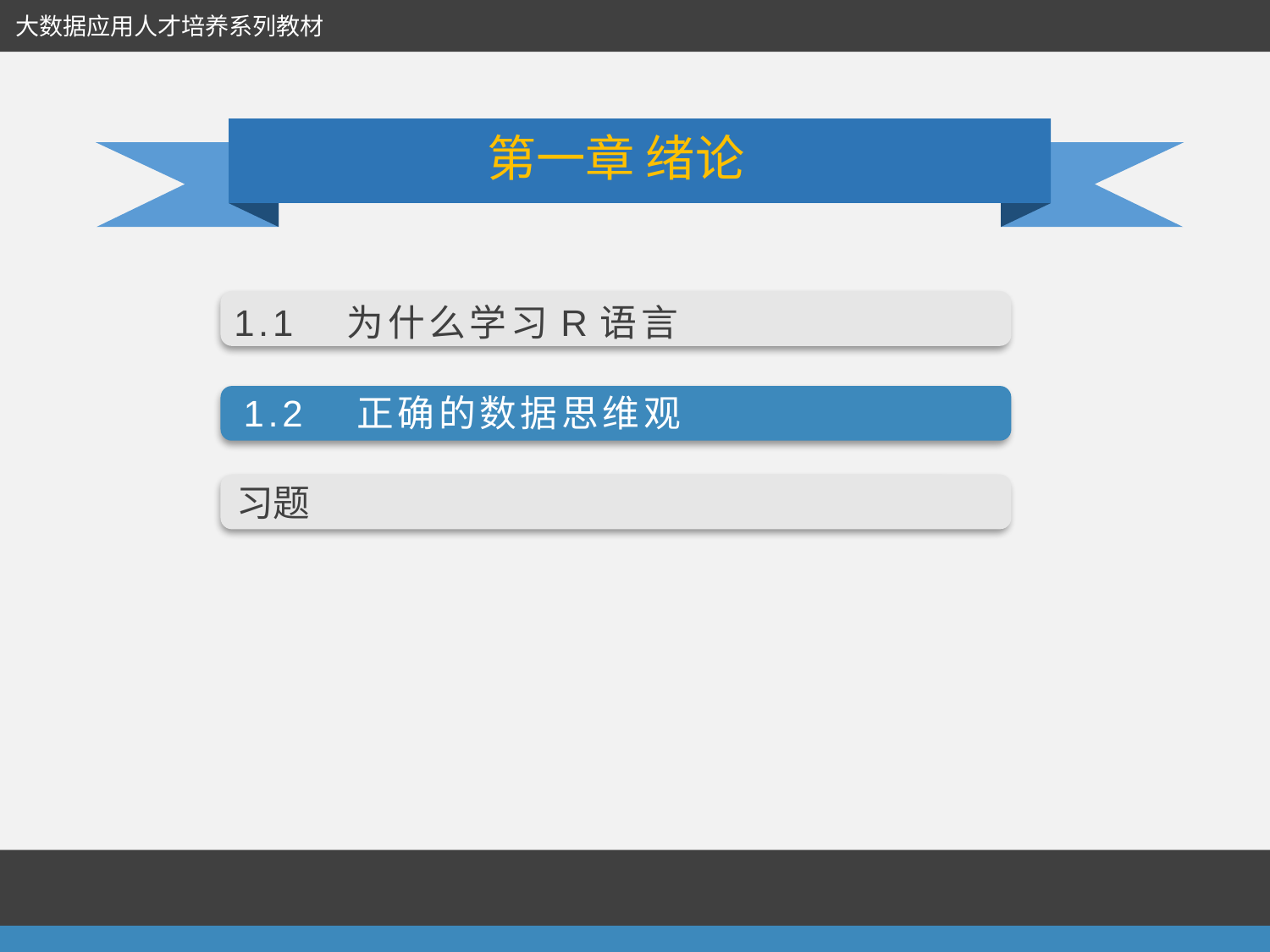

大数据应用人才培养系列教材

第一章 绪论

1.1　为什么学习R语言
1.2　正确的数据思维观

习题